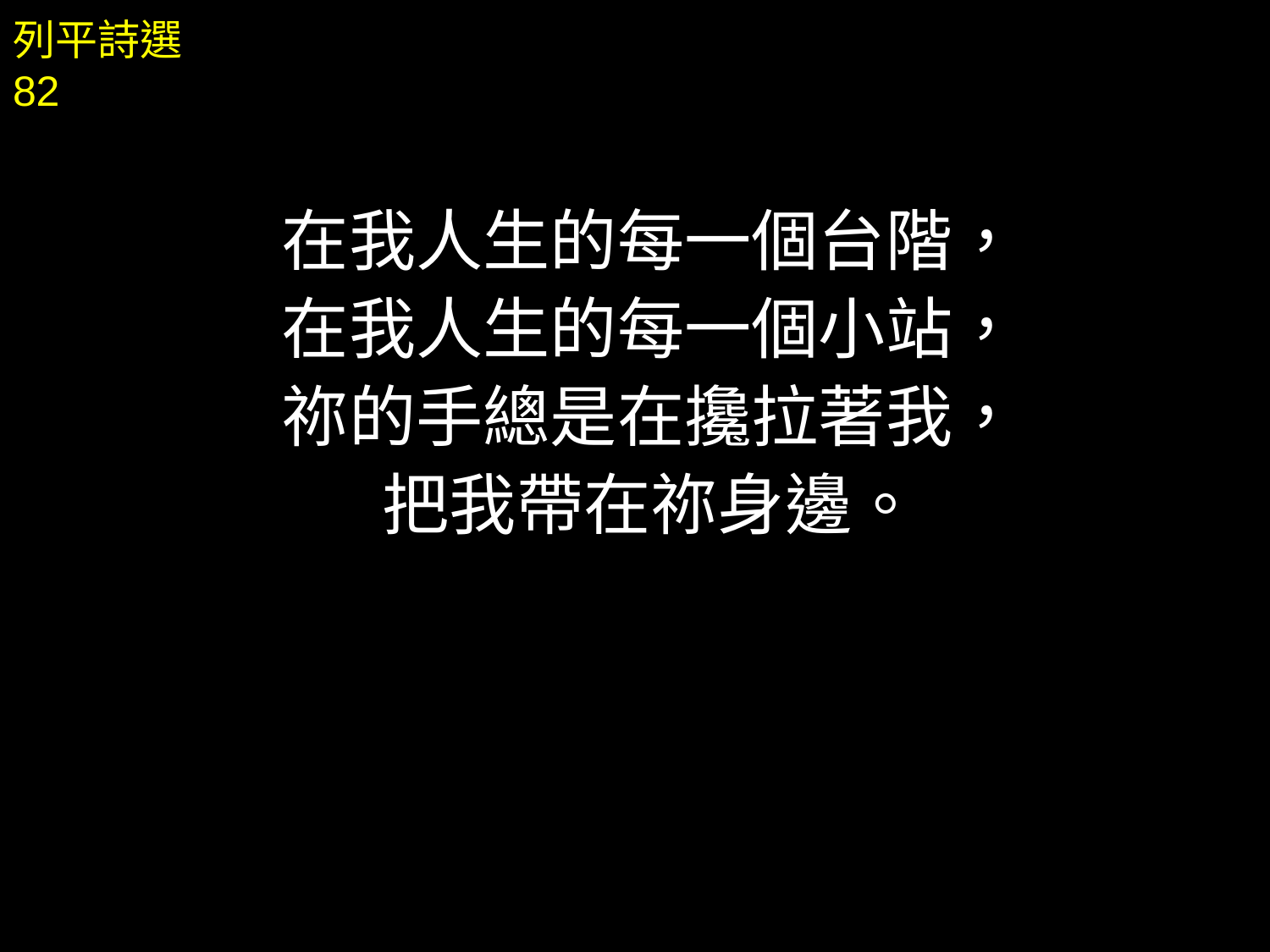

在我人生的每一個台階，
在我人生的每一個小站，
祢的手總是在攙拉著我，
把我帶在祢身邊。
列平詩選  82